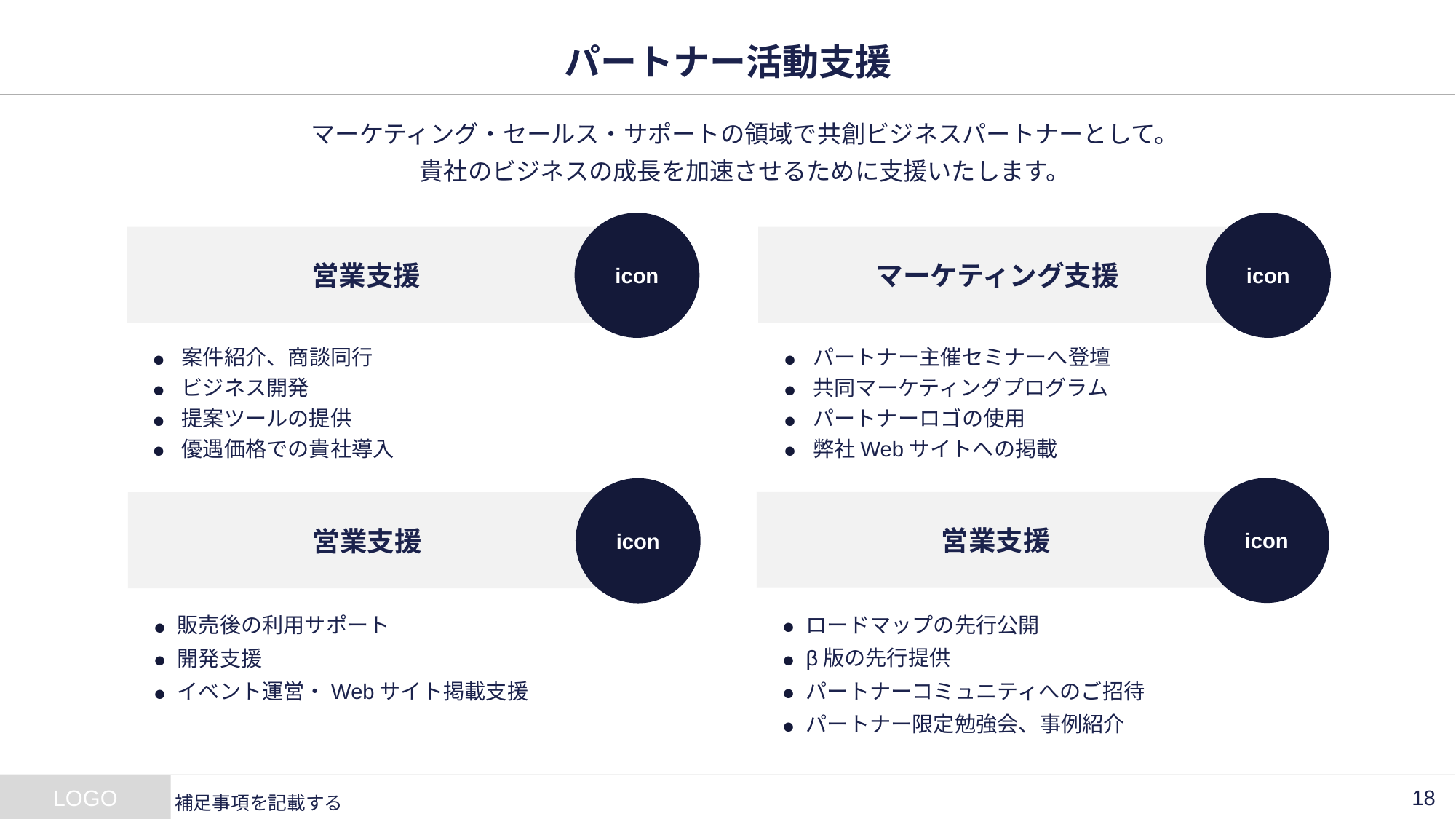

# パートナー活動支援
マーケティング・セールス・サポートの領域で共創ビジネスパートナーとして。
貴社のビジネスの成長を加速させるために支援いたします。
icon
icon
営業支援

マーケティング支援

案件紹介、商談同行
ビジネス開発
提案ツールの提供
優遇価格での貴社導入
パートナー主催セミナーへ登壇
共同マーケティングプログラム
パートナーロゴの使用
弊社Webサイトへの掲載
icon
icon
営業支援

営業支援

ロードマップの先行公開
β版の先行提供
パートナーコミュニティへのご招待
パートナー限定勉強会、事例紹介
販売後の利用サポート
開発支援
イベント運営・Webサイト掲載支援
補足事項を記載する
18